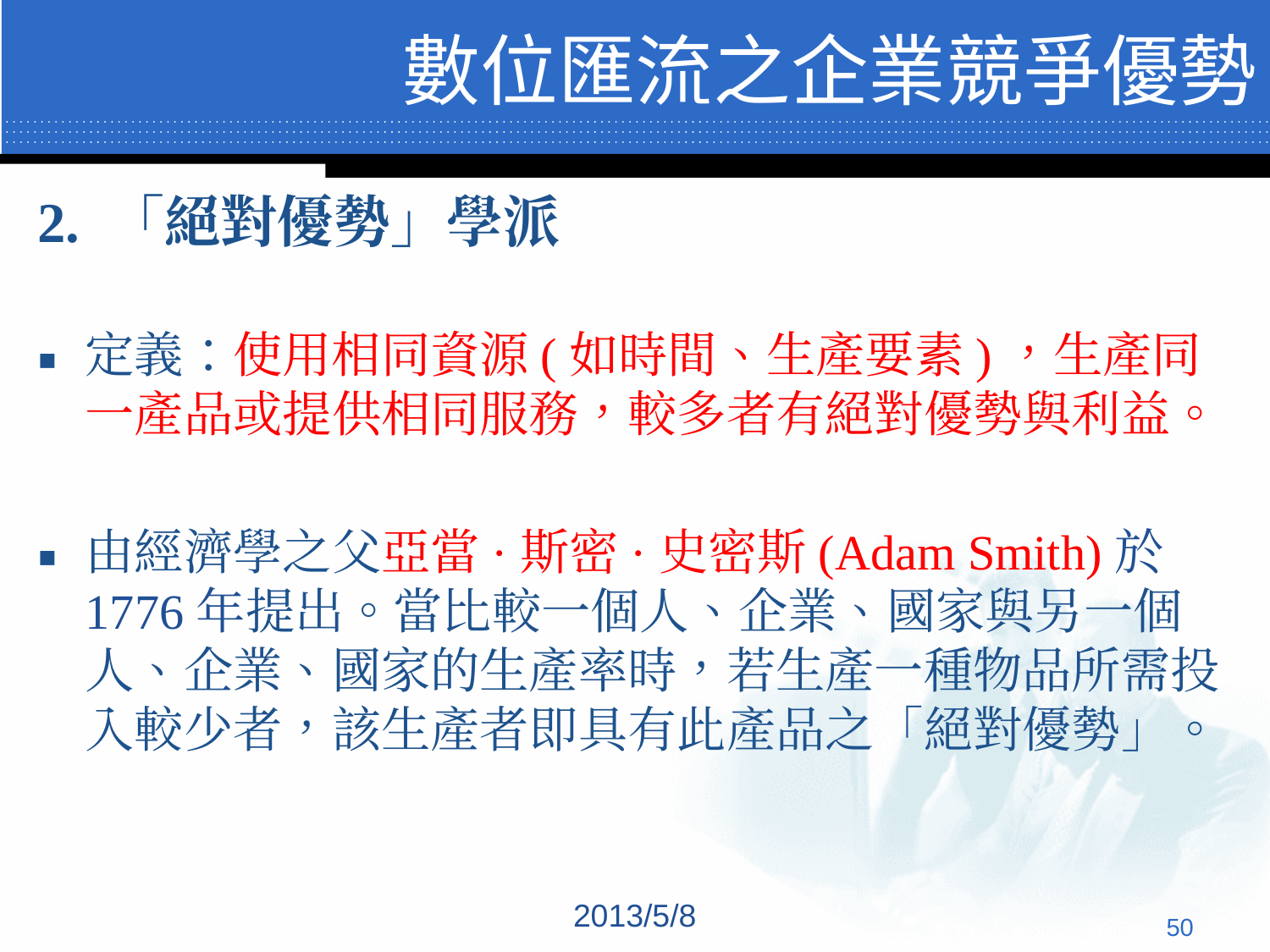

# 數位匯流之企業競爭優勢
2. 「絕對優勢」學派

定義：使用相同資源(如時間、生產要素)，生產同一產品或提供相同服務，較多者有絕對優勢與利益。

由經濟學之父亞當·斯密·史密斯(Adam Smith)於1776年提出。當比較一個人、企業、國家與另一個人、企業、國家的生產率時，若生產一種物品所需投入較少者，該生產者即具有此產品之「絕對優勢」。

2013/5/8
50